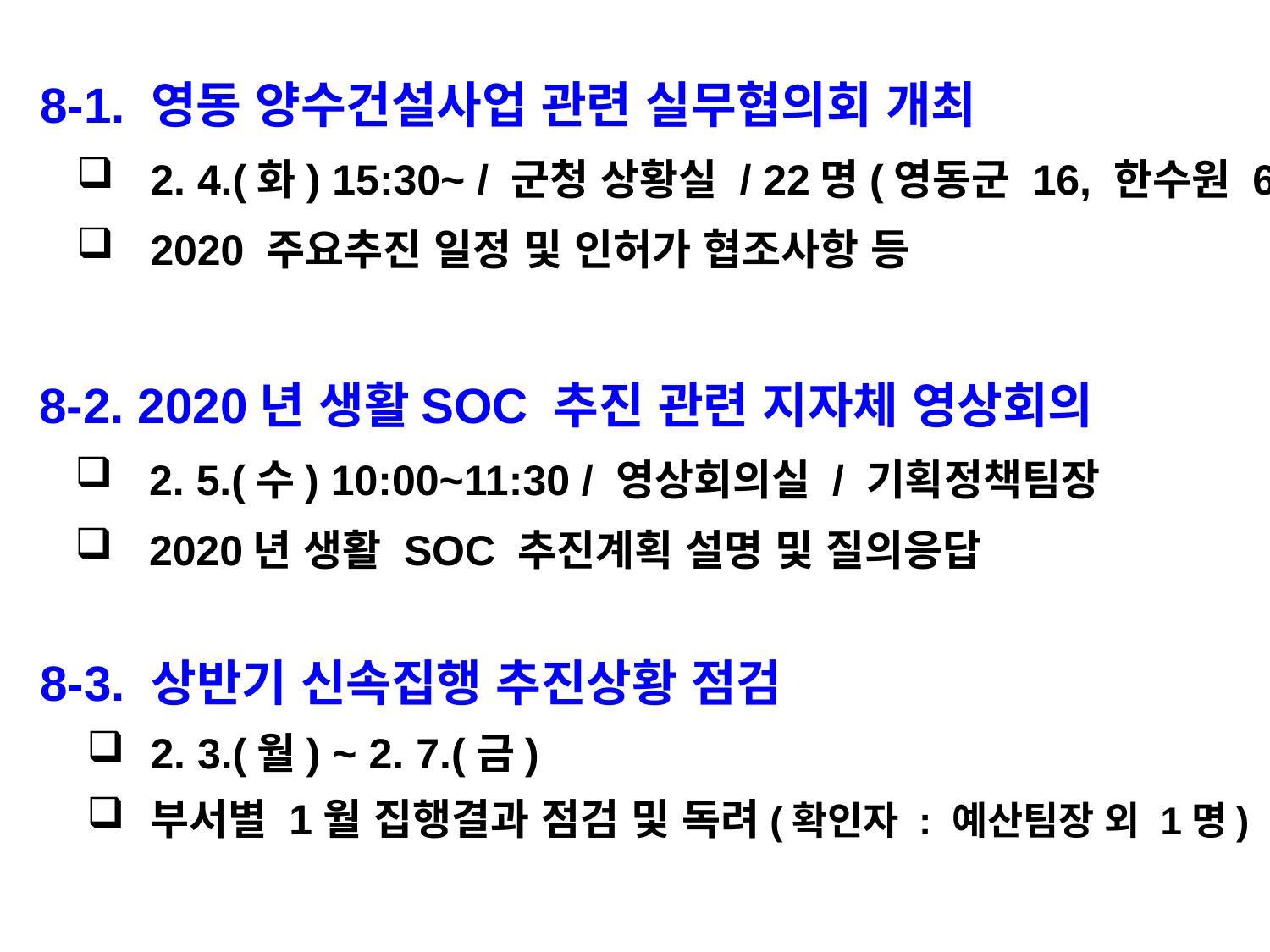

8-1. 영동 양수건설사업 관련 실무협의회 개최
2. 4.(화) 15:30~ / 군청 상황실 / 22명(영동군 16, 한수원 6]
2020 주요추진 일정 및 인허가 협조사항 등
  8-2. 2020년 생활SOC 추진 관련 지자체 영상회의
2. 5.(수) 10:00~11:30 / 영상회의실 / 기획정책팀장
2020년 생활 SOC 추진계획 설명 및 질의응답

  8-3. 상반기 신속집행 추진상황 점검
2. 3.(월) ~ 2. 7.(금)
부서별 1월 집행결과 점검 및 독려(확인자 : 예산팀장 외 1명)